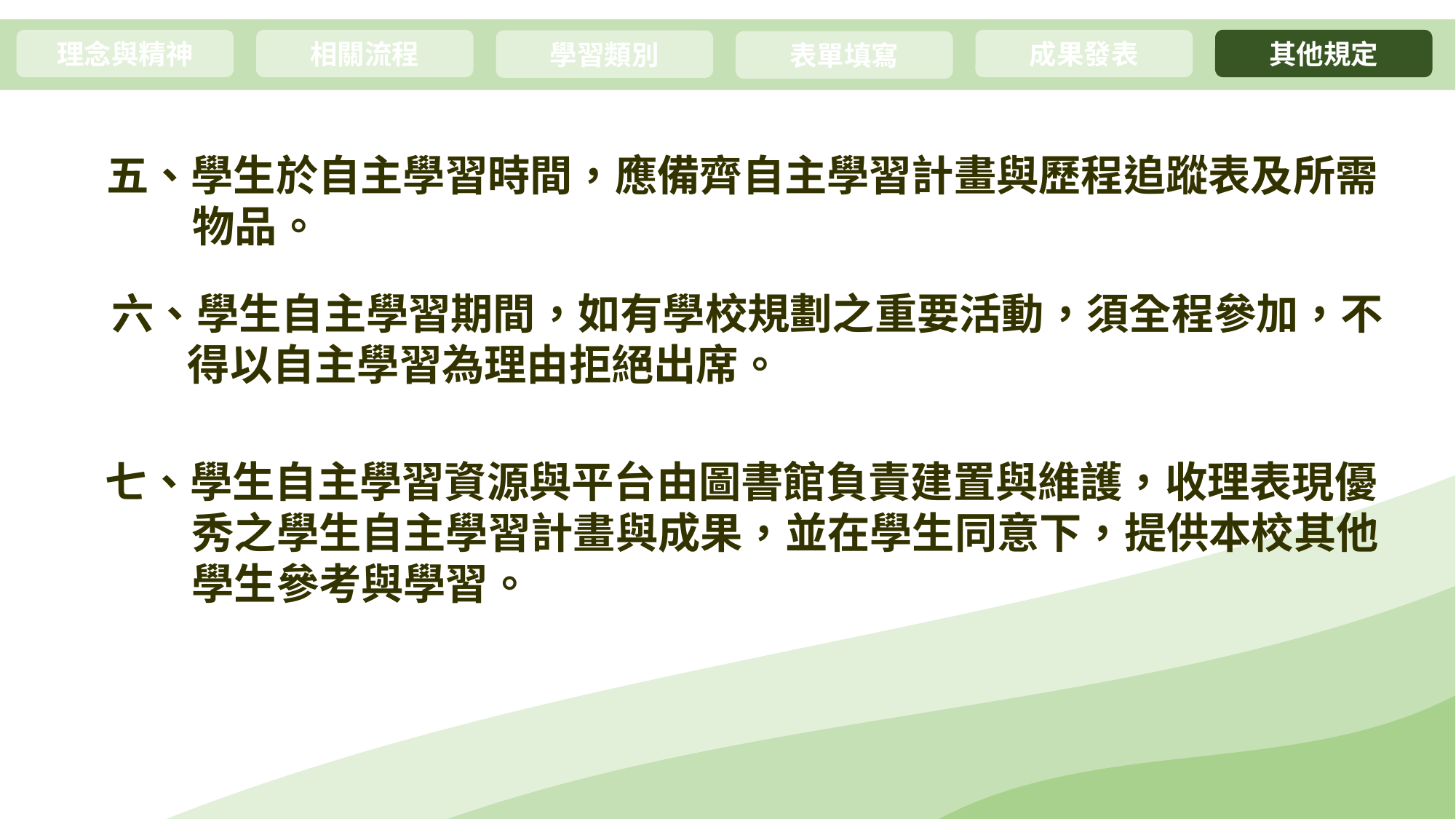

相關流程
成果發表
其他規定
理念與精神
學習類別
表單填寫
五、學生於自主學習時間，應備齊自主學習計畫與歷程追蹤表及所需物品。
 六、學生自主學習期間，如有學校規劃之重要活動，須全程參加，不得以自主學習為理由拒絕出席。
七、學生自主學習資源與平台由圖書館負責建置與維護，收理表現優秀之學生自主學習計畫與成果，並在學生同意下，提供本校其他學生參考與學習。